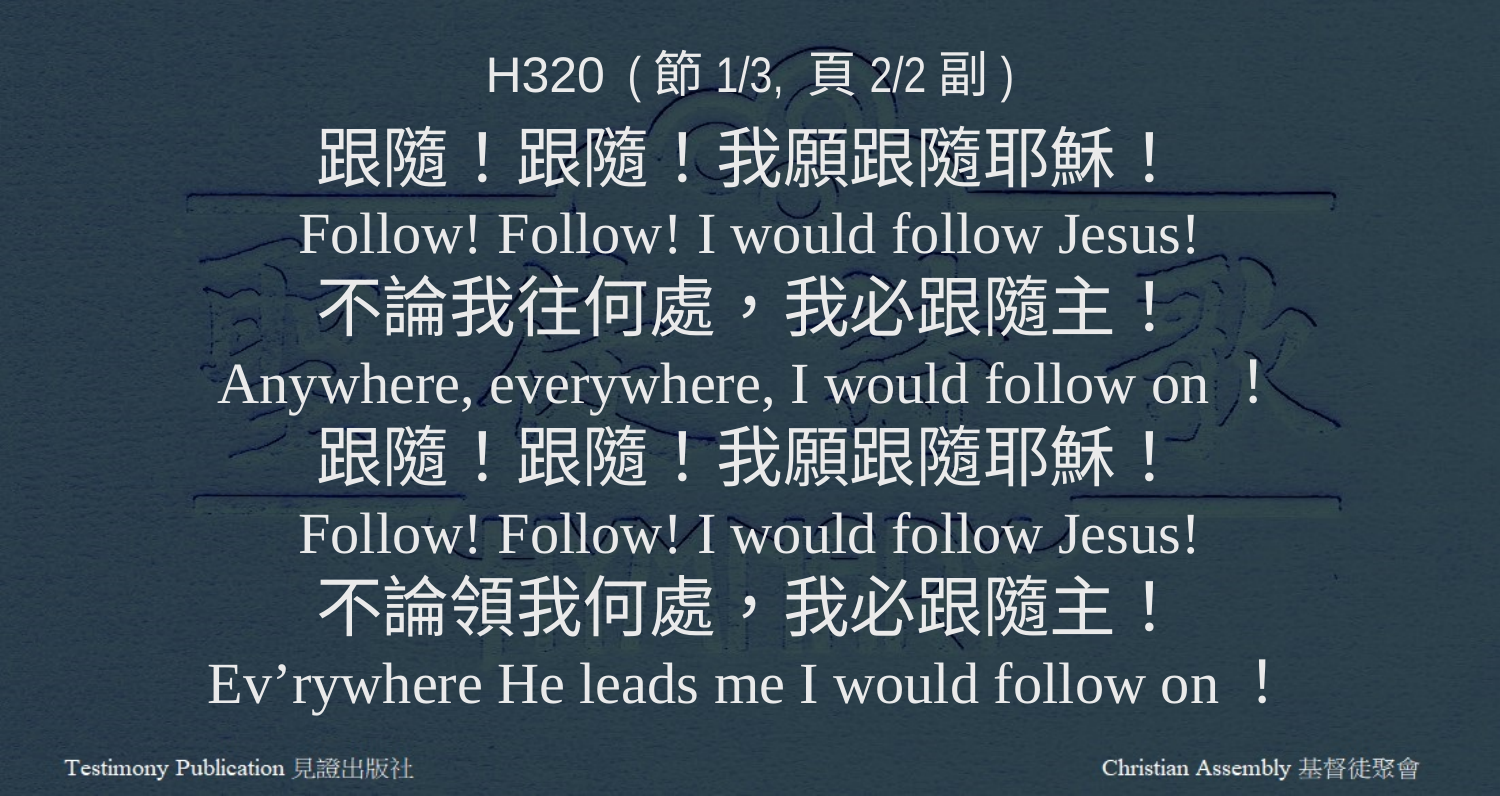

H320  (節1/3, 頁2/2副)
跟隨！跟隨！我願跟隨耶穌！
Follow! Follow! I would follow Jesus!
不論我往何處，我必跟隨主！
Anywhere, everywhere, I would follow on！
跟隨！跟隨！我願跟隨耶穌！
Follow! Follow! I would follow Jesus!
不論領我何處，我必跟隨主！
Ev’rywhere He leads me I would follow on！